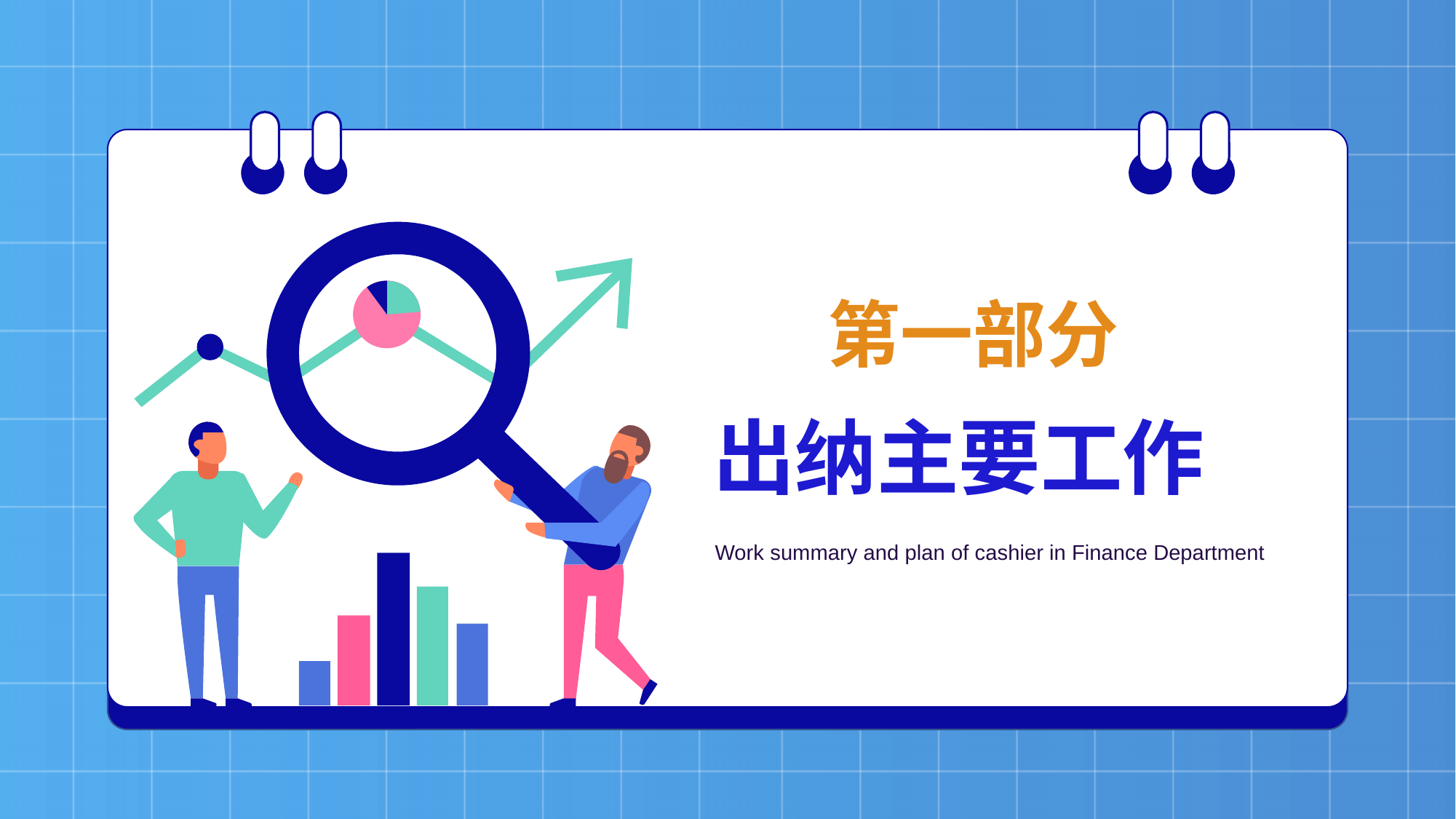

第一部分
出纳主要工作
Work summary and plan of cashier in Finance Department